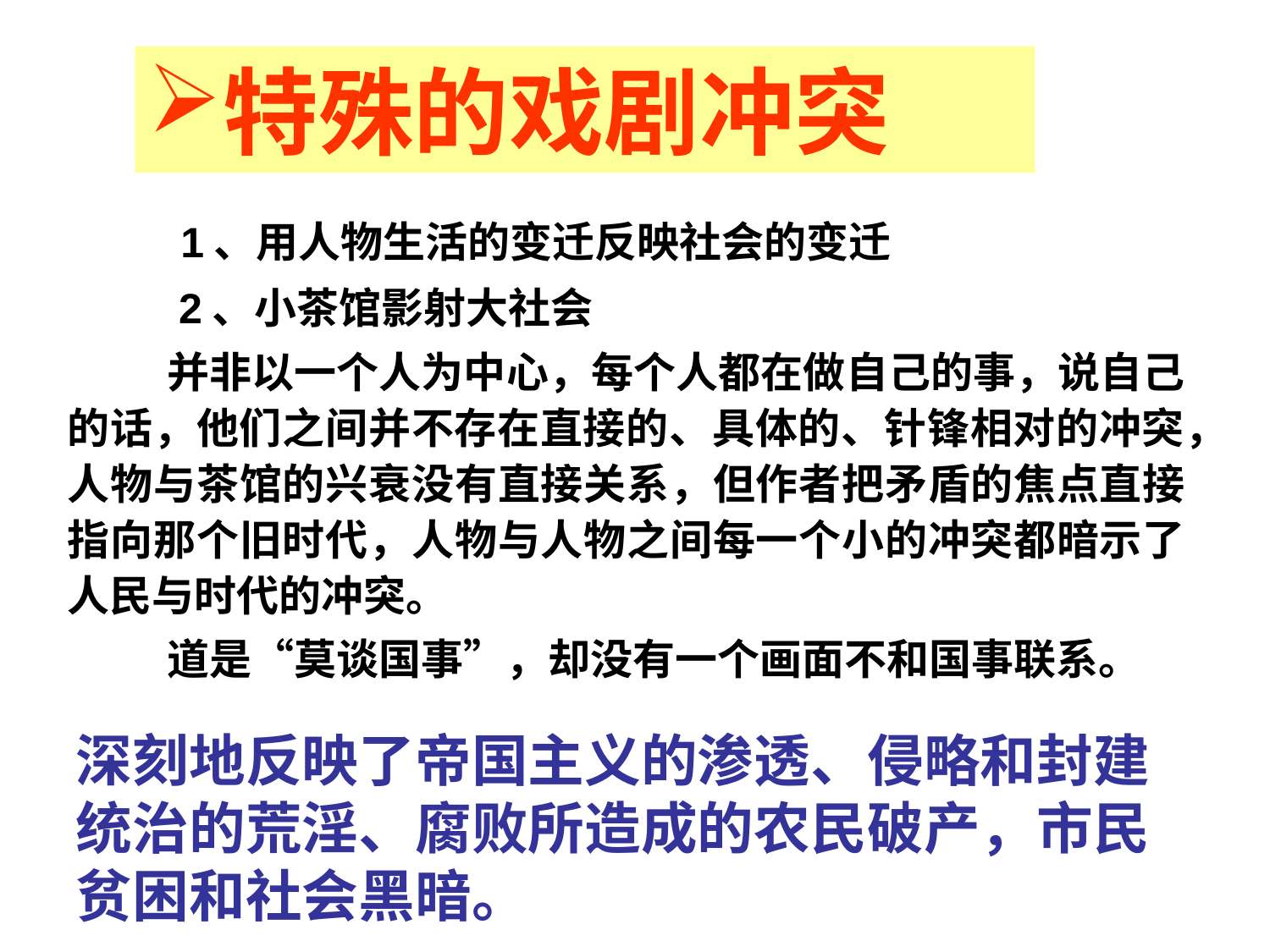

特殊的戏剧冲突
 1、用人物生活的变迁反映社会的变迁
 2、小茶馆影射大社会
并非以一个人为中心，每个人都在做自己的事，说自己的话，他们之间并不存在直接的、具体的、针锋相对的冲突，人物与茶馆的兴衰没有直接关系，但作者把矛盾的焦点直接指向那个旧时代，人物与人物之间每一个小的冲突都暗示了人民与时代的冲突。
道是“莫谈国事”，却没有一个画面不和国事联系。
深刻地反映了帝国主义的渗透、侵略和封建统治的荒淫、腐败所造成的农民破产，市民贫困和社会黑暗。